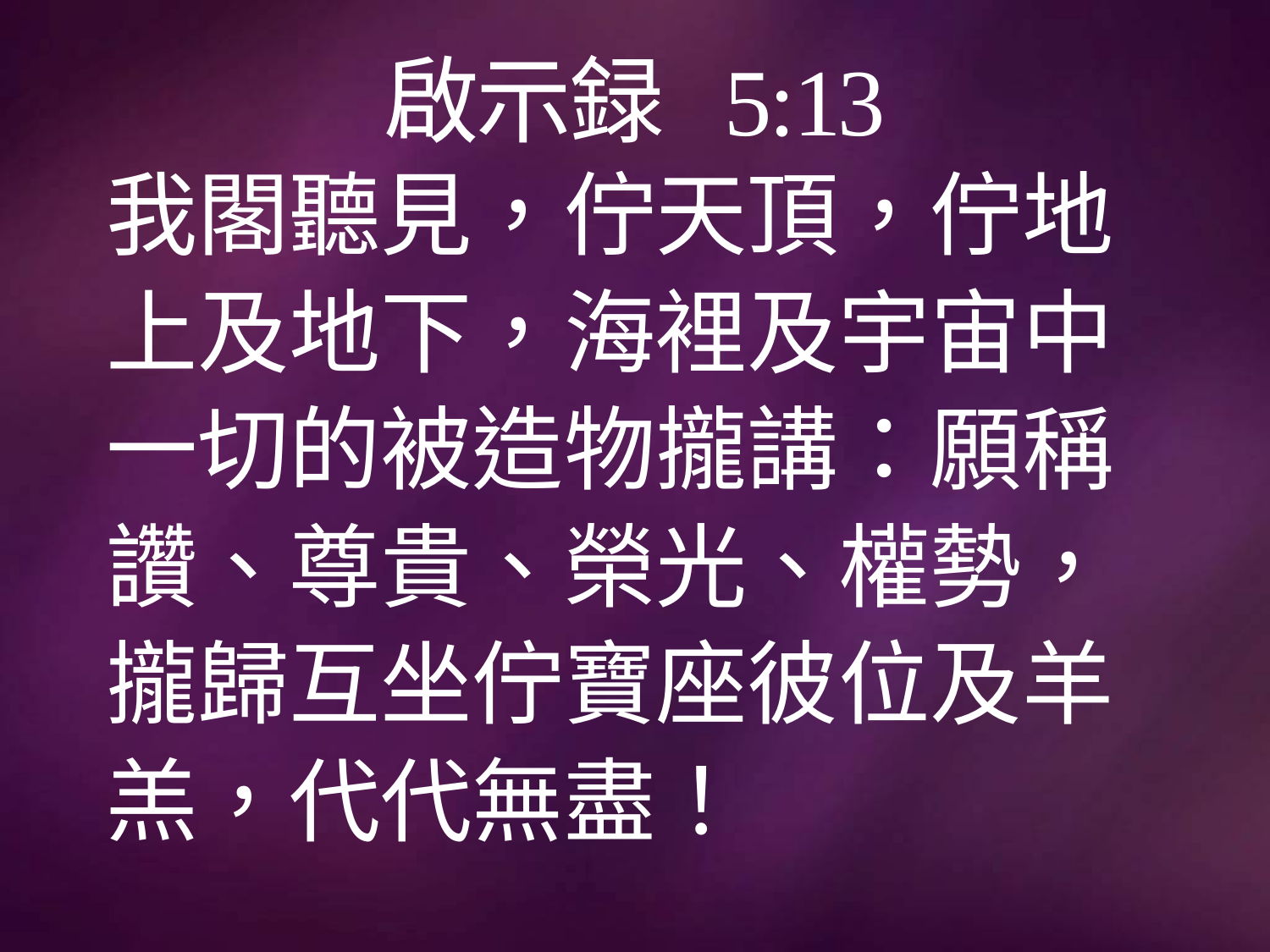

# 啟示録  5:13
我閣聽見，佇天頂，佇地
上及地下，海裡及宇宙中
一切的被造物攏講：願稱
讚、尊貴、榮光、權勢，
攏歸互坐佇寶座彼位及羊
羔，代代無盡！